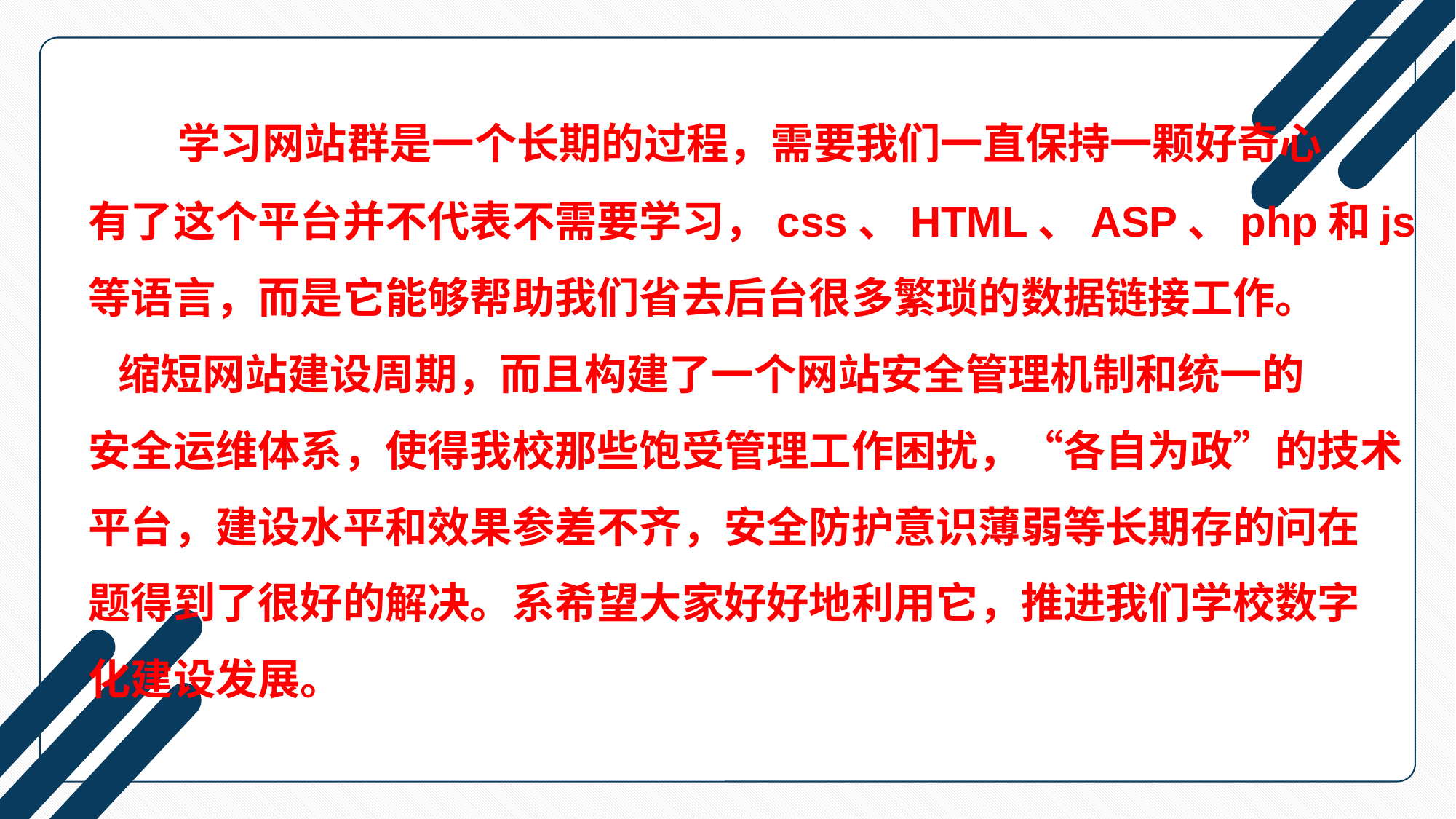

学习网站群是一个长期的过程，需要我们一直保持一颗好奇心
有了这个平台并不代表不需要学习，css、HTML、ASP、php和js
等语言，而是它能够帮助我们省去后台很多繁琐的数据链接工作。
  缩短网站建设周期，而且构建了一个网站安全管理机制和统一的
安全运维体系，使得我校那些饱受管理工作困扰，“各自为政”的技术
平台，建设水平和效果参差不齐，安全防护意识薄弱等长期存的问在
题得到了很好的解决。系希望大家好好地利用它，推进我们学校数字
化建设发展。